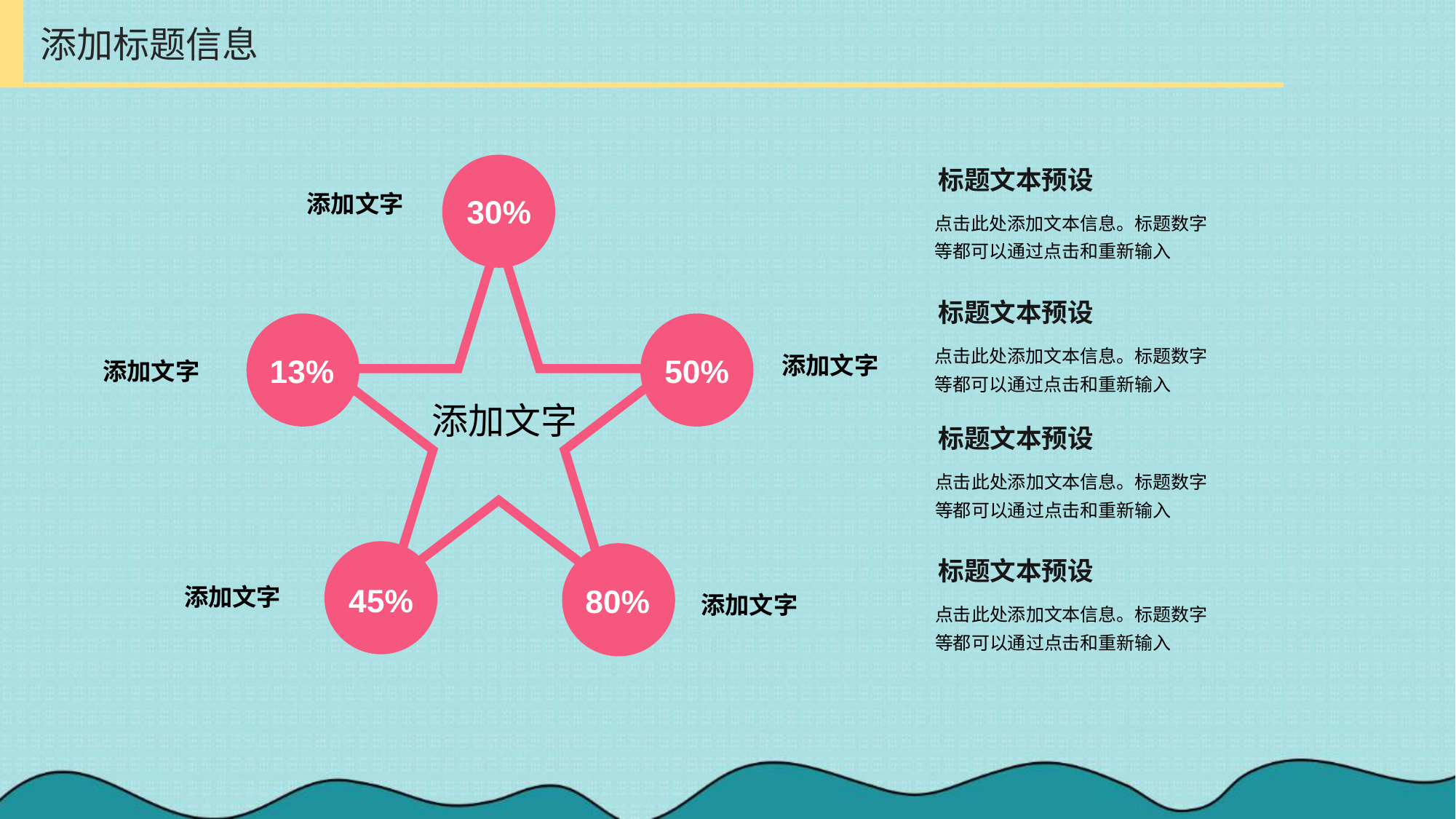

添加标题信息

标题文本预设
添加文字
30%
点击此处添加文本信息。标题数字等都可以通过点击和重新输入

标题文本预设

点击此处添加文本信息。标题数字等都可以通过点击和重新输入
添加文字
添加文字
13%
50%
添加文字
标题文本预设
点击此处添加文本信息。标题数字等都可以通过点击和重新输入

标题文本预设
添加文字
45%
80%
添加文字
点击此处添加文本信息。标题数字等都可以通过点击和重新输入